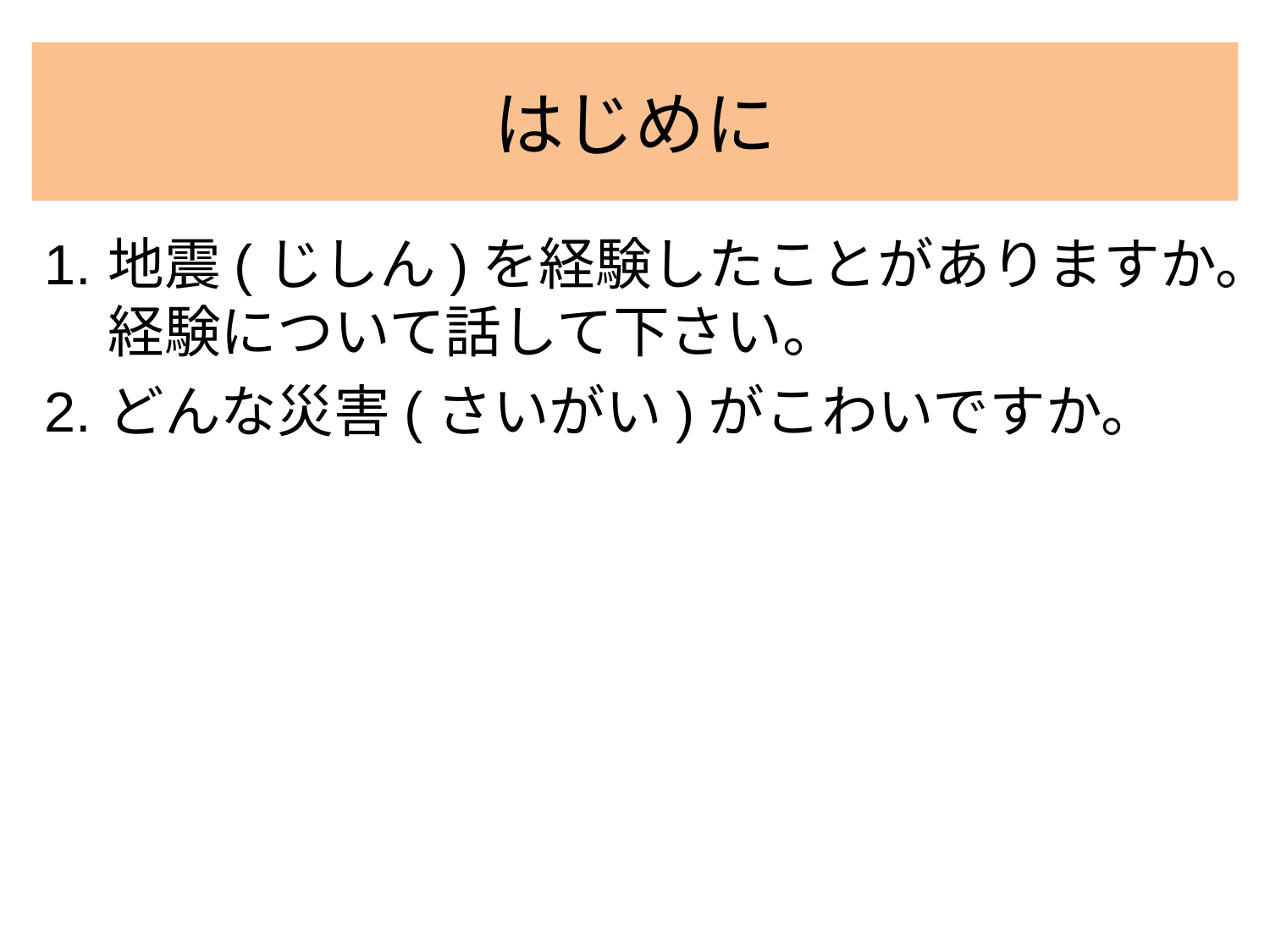

# はじめに
地震(じしん)を経験したことがありますか。経験について話して下さい。
どんな災害(さいがい)がこわいですか。